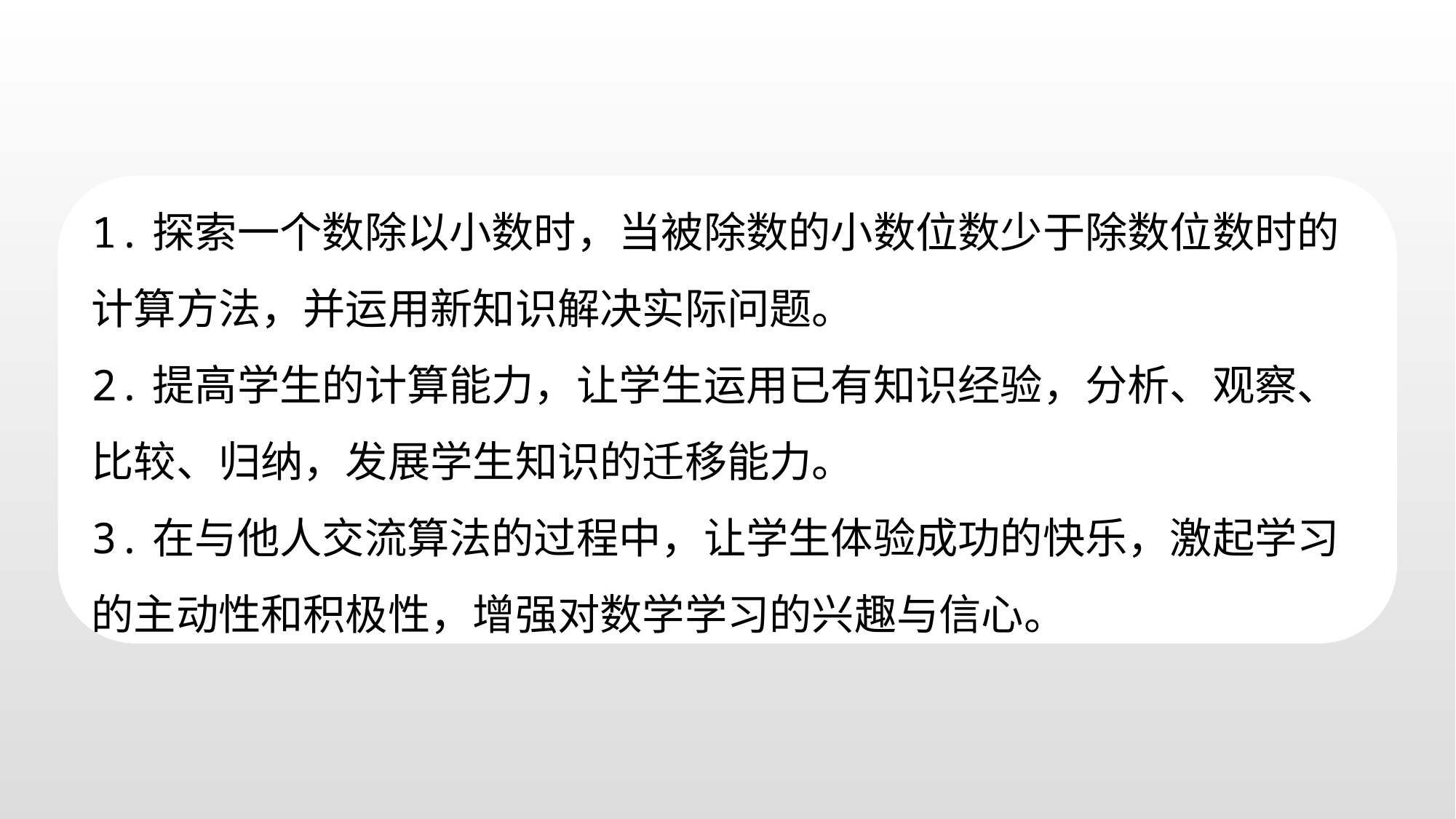

1.探索一个数除以小数时，当被除数的小数位数少于除数位数时的计算方法，并运用新知识解决实际问题。
2.提高学生的计算能力，让学生运用已有知识经验，分析、观察、比较、归纳，发展学生知识的迁移能力。
3.在与他人交流算法的过程中，让学生体验成功的快乐，激起学习的主动性和积极性，增强对数学学习的兴趣与信心。